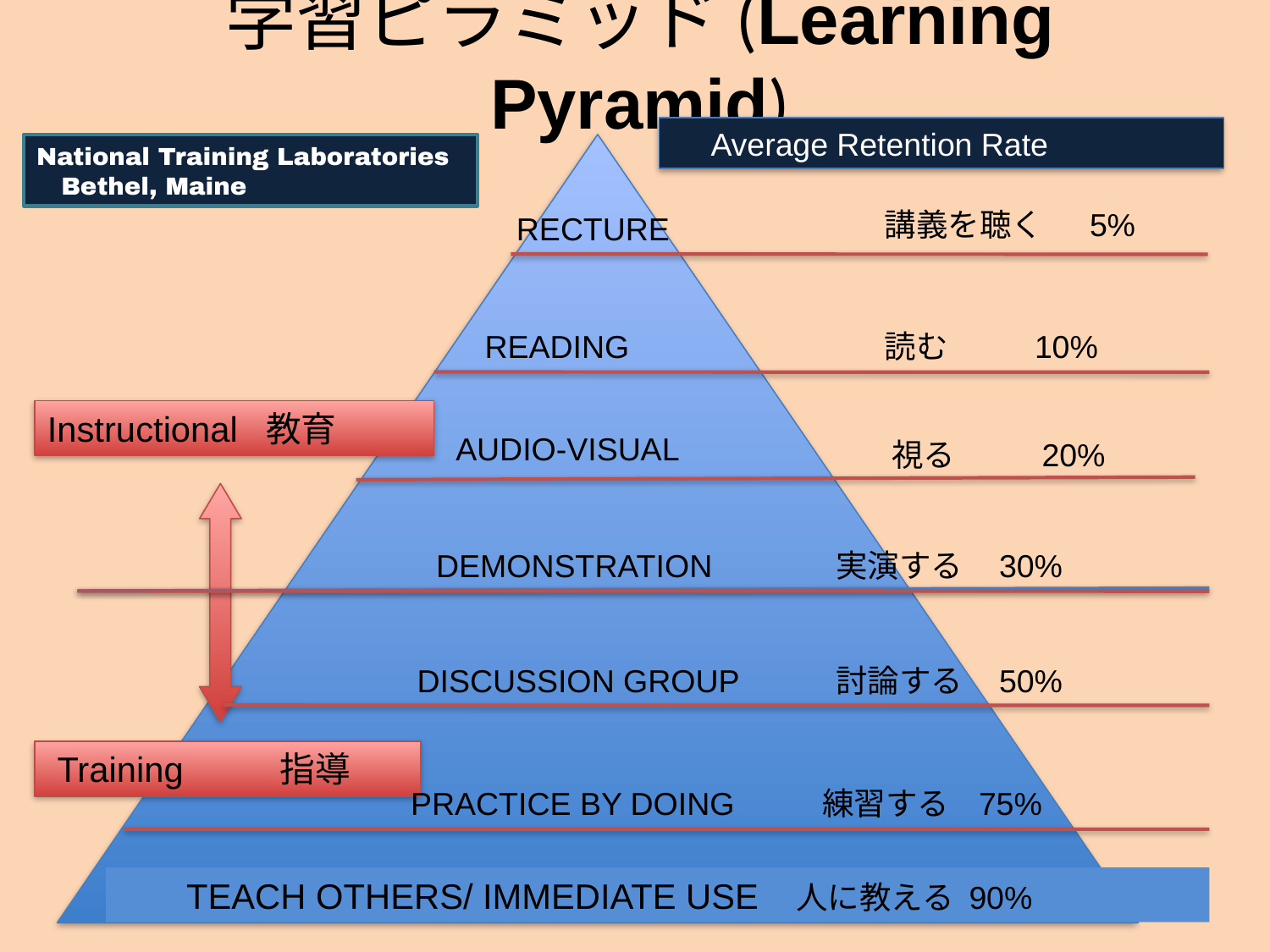

# 学習ピラミッド(Learning Pyramid)
|  |  |  |  |  |  |  |  |  |
| --- | --- | --- | --- | --- | --- | --- | --- | --- |
|  |  |  |  |  |  |  |  |  |
|  |  |  |  |  |  |  |  |  |
|  |  |  |  |  |  |  |  |  |
|  |  |  |  |  |  |  |  |  |
|  |  |  |  |  |  |  |  |  |
|  |  |  |  |  |  |  |  |  |

　Average Retention Rate
National Training Laboratories
   Bethel, Maine

     講義を聴く　 5%
   RECTURE
                     READING
     読む           10%
Instructional  教育
       AUDIO-VISUAL
      視る           20%

      DEMONSTRATION             実演する    30%
           DISCUSSION GROUP          討論する    50%
 Training         指導
                     PRACTICE BY DOING         練習する   75%
       TEACH OTHERS/ IMMEDIATE USE   人に教える 90%